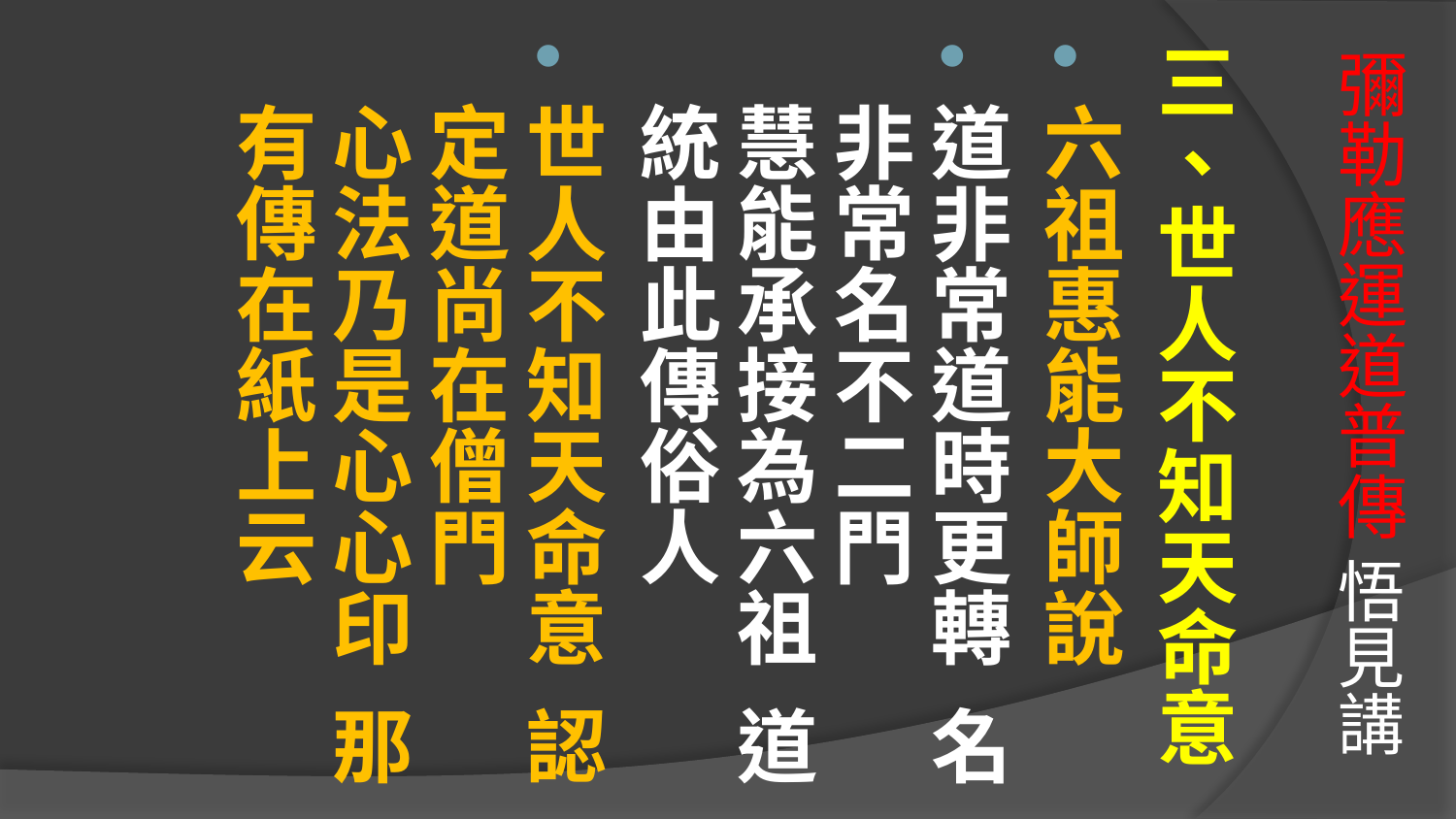

# 彌勒應運道普傳 悟見講
三、世人不知天命意
六祖惠能大師說
道非常道時更轉  名非常名不二門 
慧能承接為六祖  道統由此傳俗人
世人不知天命意  認定道尚在僧門 
心法乃是心心印  那有傳在紙上云